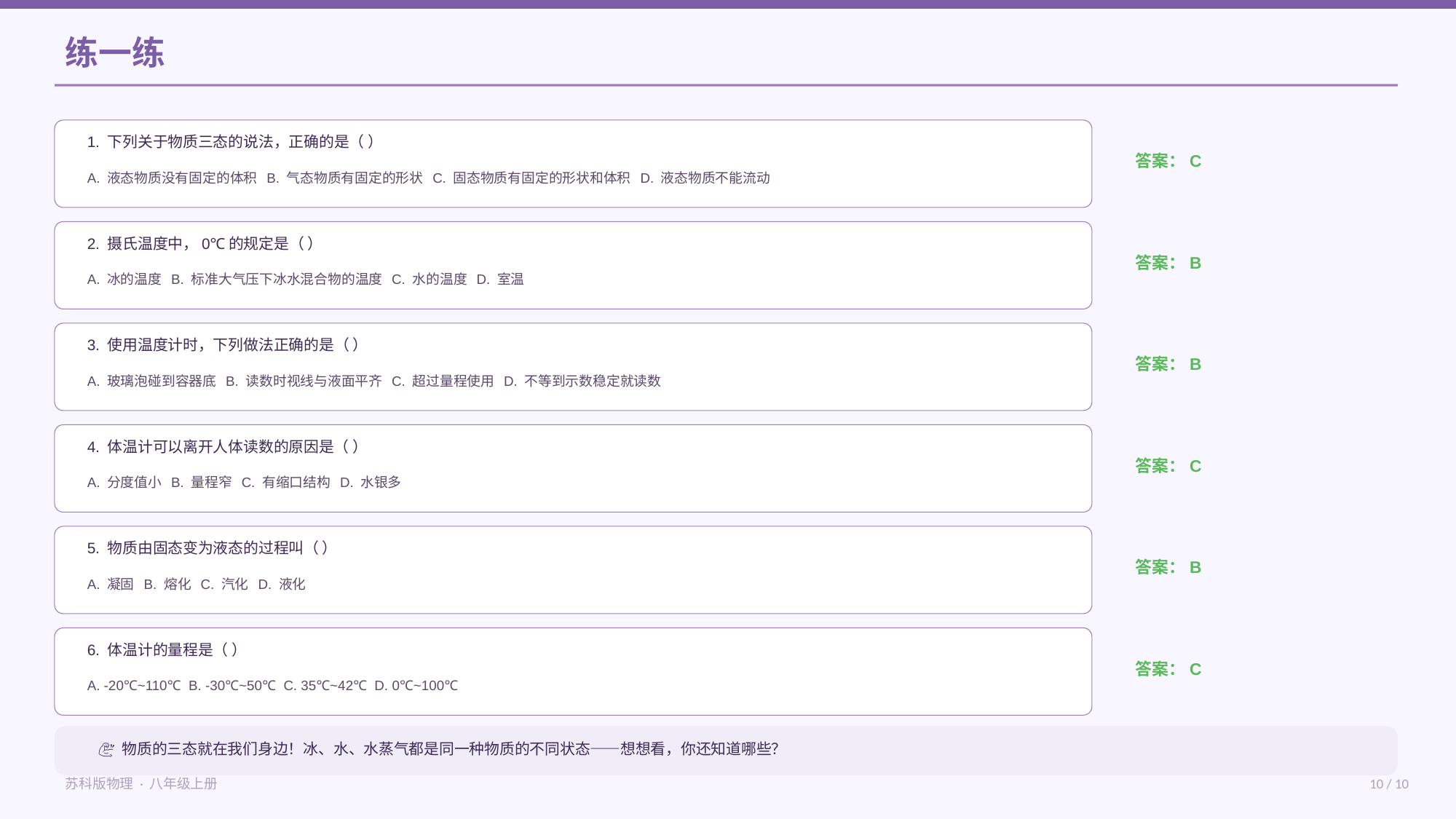

练一练

1. 下列关于物质三态的说法，正确的是（ ）
答案：C
A. 液态物质没有固定的体积  B. 气态物质有固定的形状  C. 固态物质有固定的形状和体积  D. 液态物质不能流动

2. 摄氏温度中，0℃的规定是（ ）
答案：B
A. 冰的温度  B. 标准大气压下冰水混合物的温度  C. 水的温度  D. 室温

3. 使用温度计时，下列做法正确的是（ ）
答案：B
A. 玻璃泡碰到容器底  B. 读数时视线与液面平齐  C. 超过量程使用  D. 不等到示数稳定就读数

4. 体温计可以离开人体读数的原因是（ ）
答案：C
A. 分度值小  B. 量程窄  C. 有缩口结构  D. 水银多

5. 物质由固态变为液态的过程叫（ ）
答案：B
A. 凝固  B. 熔化  C. 汽化  D. 液化

6. 体温计的量程是（ ）
答案：C
A. -20℃~110℃  B. -30℃~50℃  C. 35℃~42℃  D. 0℃~100℃

💪 物质的三态就在我们身边！冰、水、水蒸气都是同一种物质的不同状态——想想看，你还知道哪些？
苏科版物理 · 八年级上册
10 / 10